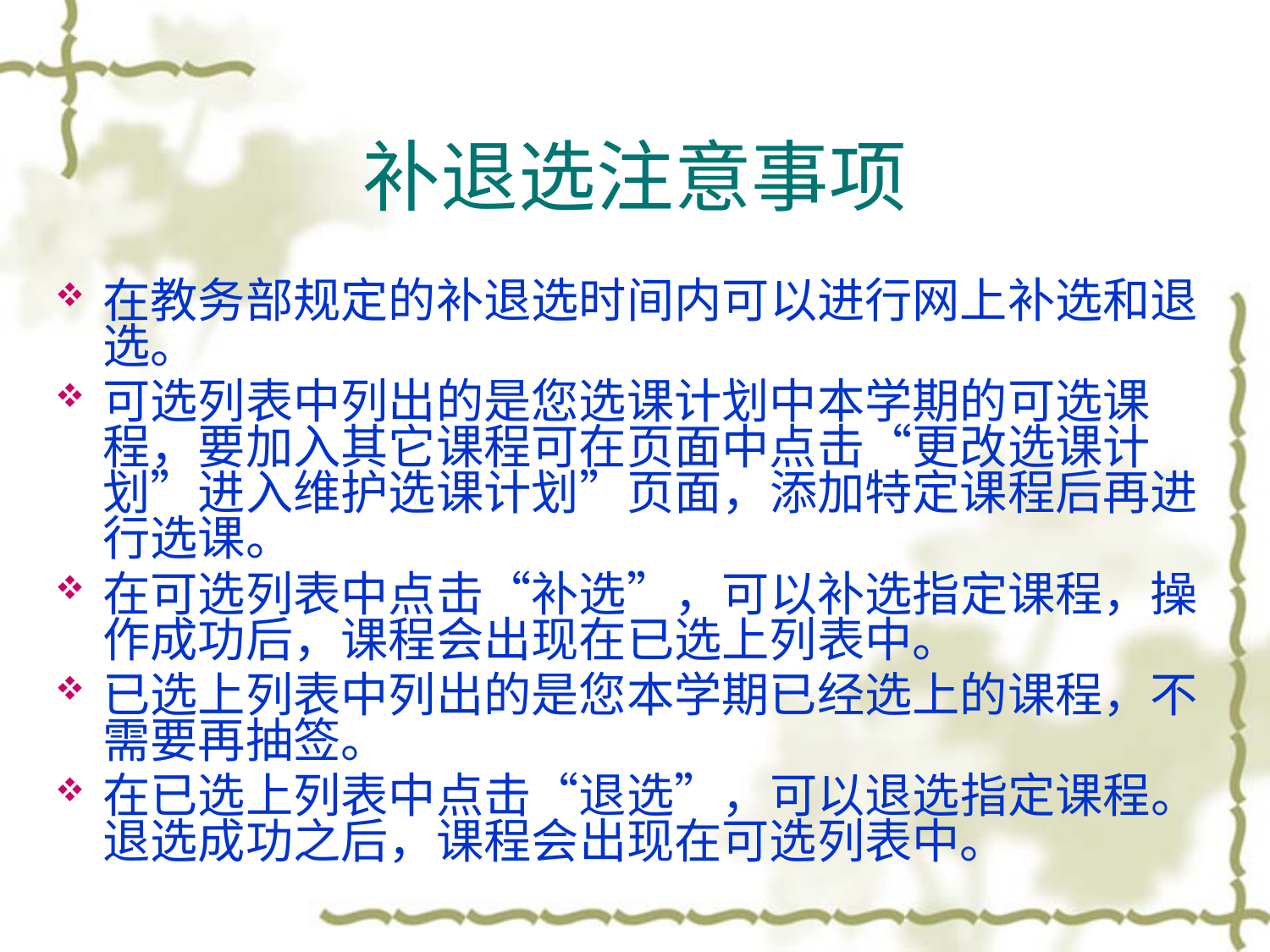

补退选注意事项
在教务部规定的补退选时间内可以进行网上补选和退选。
可选列表中列出的是您选课计划中本学期的可选课程，要加入其它课程可在页面中点击“更改选课计划”进入维护选课计划”页面，添加特定课程后再进行选课。
在可选列表中点击“补选”，可以补选指定课程，操作成功后，课程会出现在已选上列表中。
已选上列表中列出的是您本学期已经选上的课程，不需要再抽签。
在已选上列表中点击“退选”，可以退选指定课程。退选成功之后，课程会出现在可选列表中。